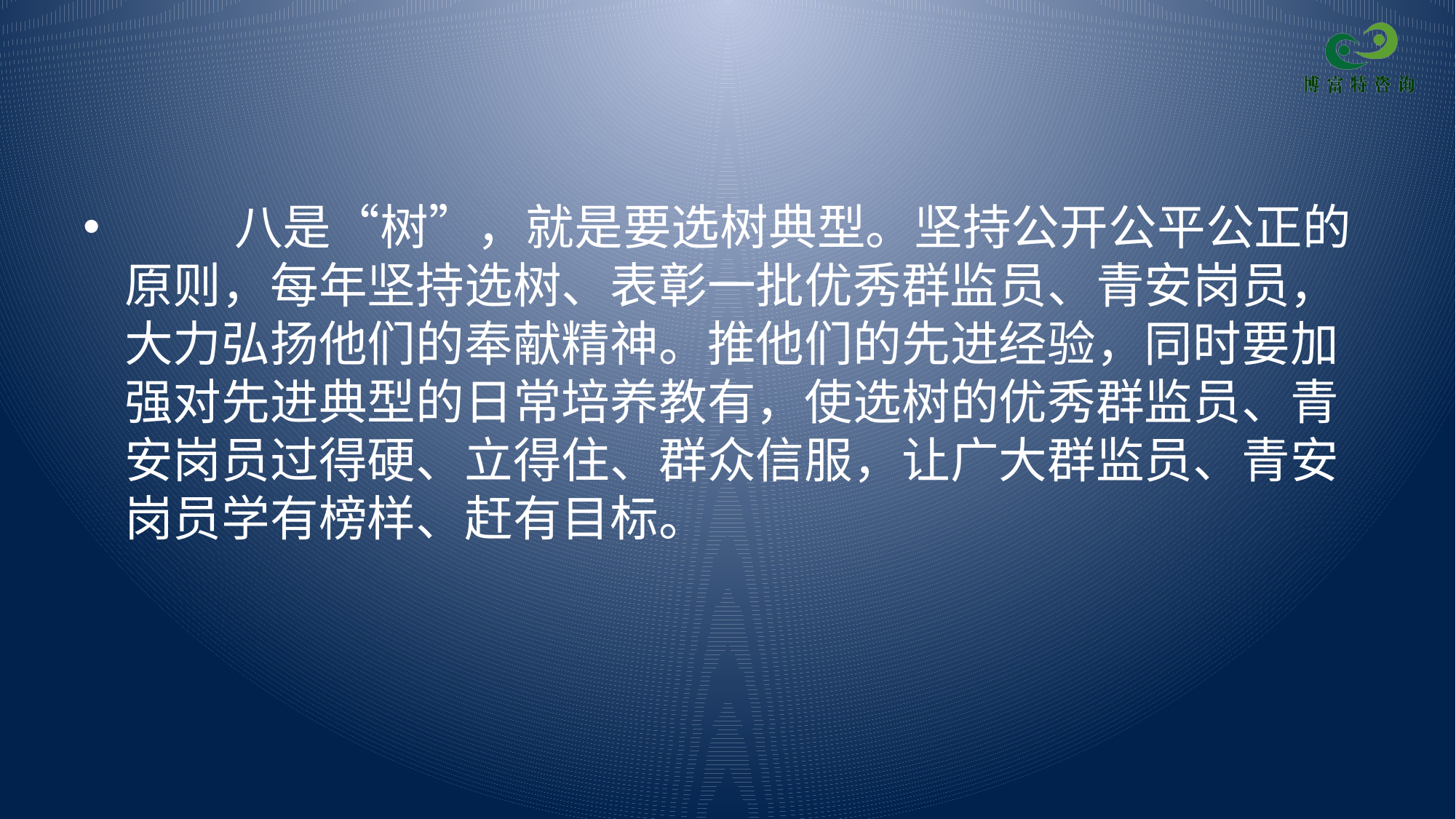

#
         八是“树”，就是要选树典型。坚持公开公平公正的原则，每年坚持选树、表彰一批优秀群监员、青安岗员，大力弘扬他们的奉献精神。推他们的先进经验，同时要加强对先进典型的日常培养教有，使选树的优秀群监员、青安岗员过得硬、立得住、群众信服，让广大群监员、青安岗员学有榜样、赶有目标。